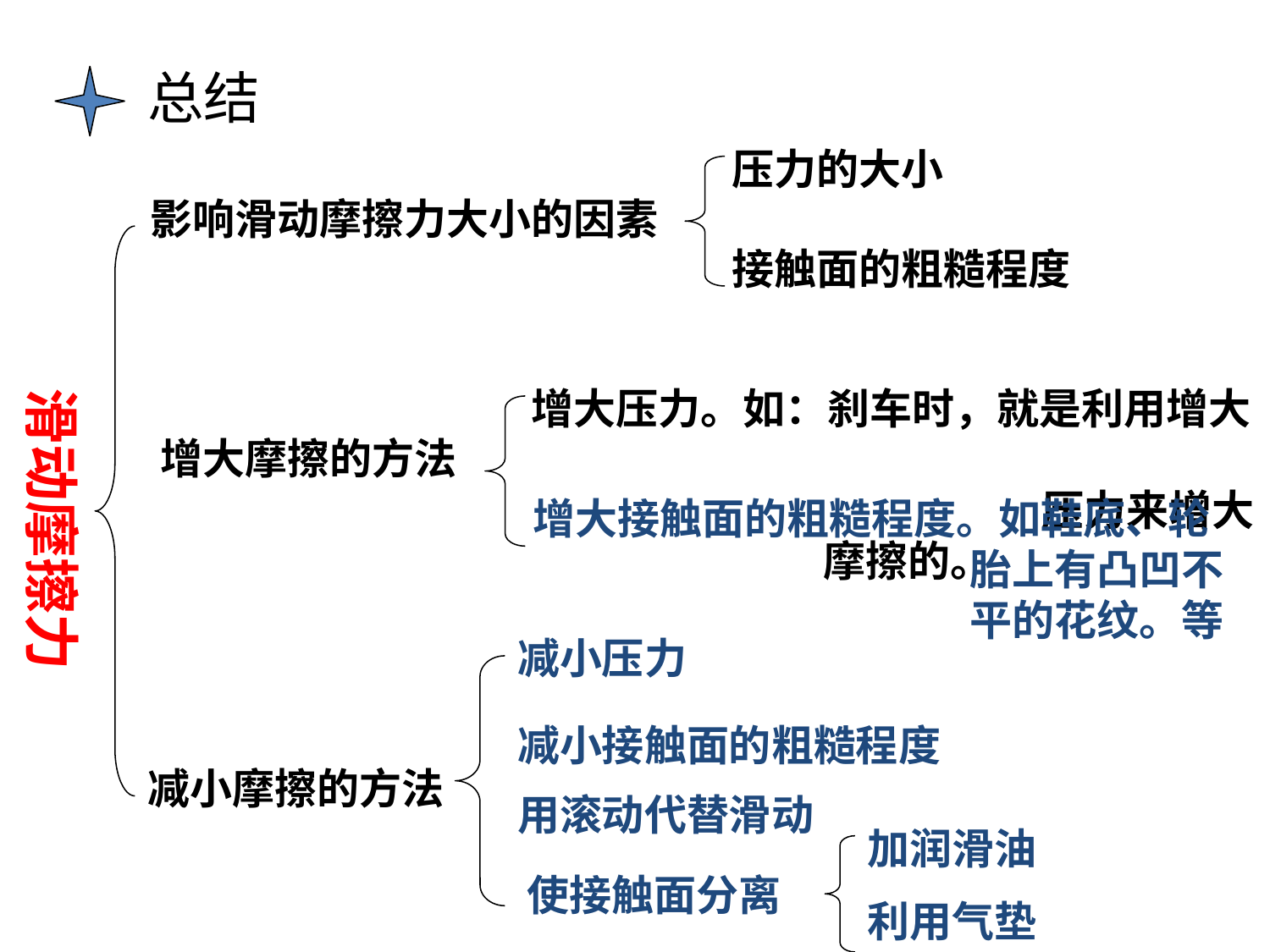

总结

压力的大小

影响滑动摩擦力大小的因素
接触面的粗糙程度

滑动摩擦力
增大压力。如：刹车时，就是利用增大                                                                      压力来增大摩擦的。

增大摩擦的方法
增大接触面的粗糙程度。如鞋底、轮胎上有凸凹不平的花纹。等
减小压力

减小接触面的粗糙程度
减小摩擦的方法
用滚动代替滑动
加润滑油

 使接触面分离
利用气垫